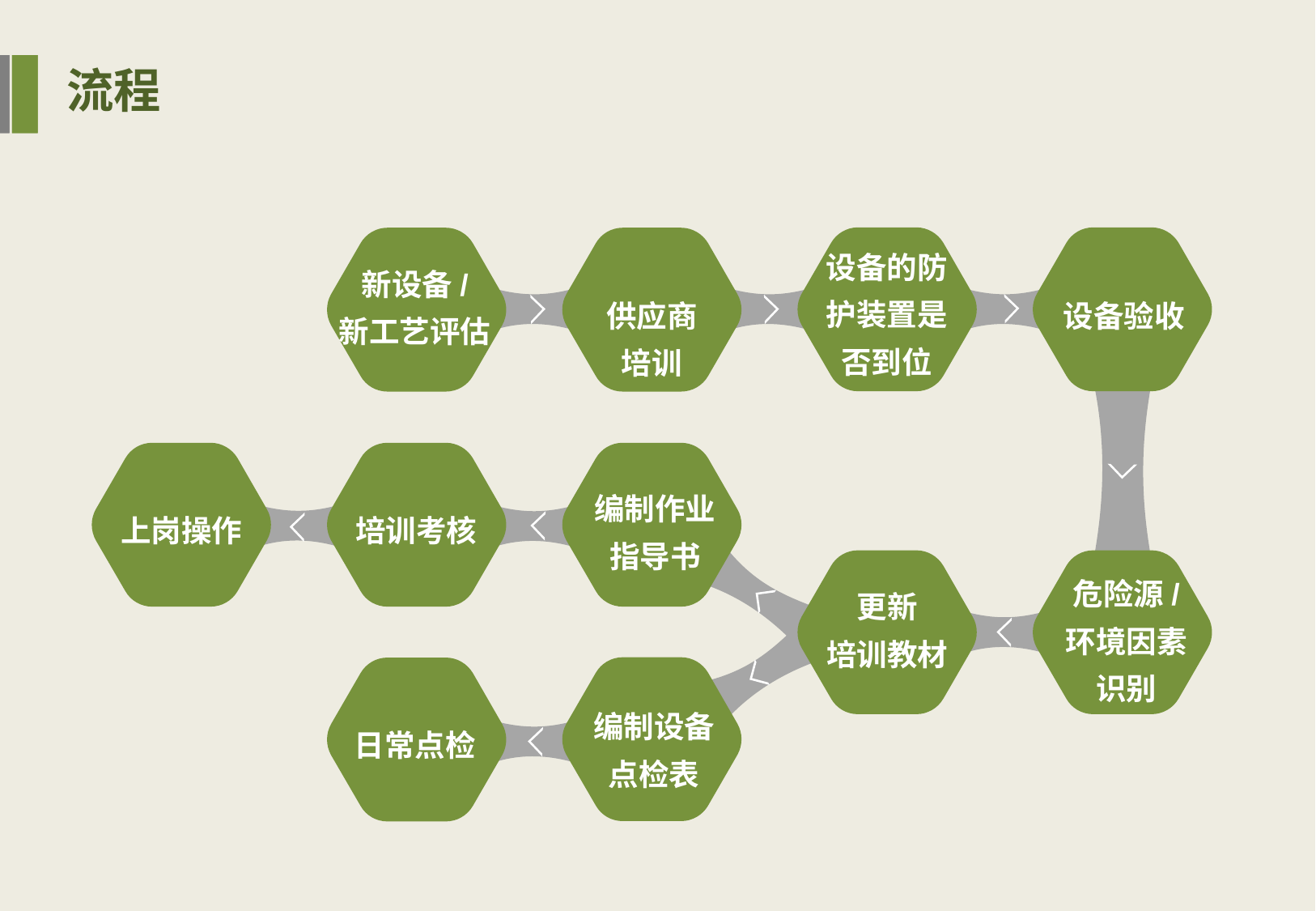

流程

设备的防
护装置是
否到位
新设备/
新工艺评估
供应商
培训
设备验收

编制作业
指导书
上岗操作
培训考核

危险源/
环境因素
识别
更新
培训教材

编制设备
点检表
日常点检